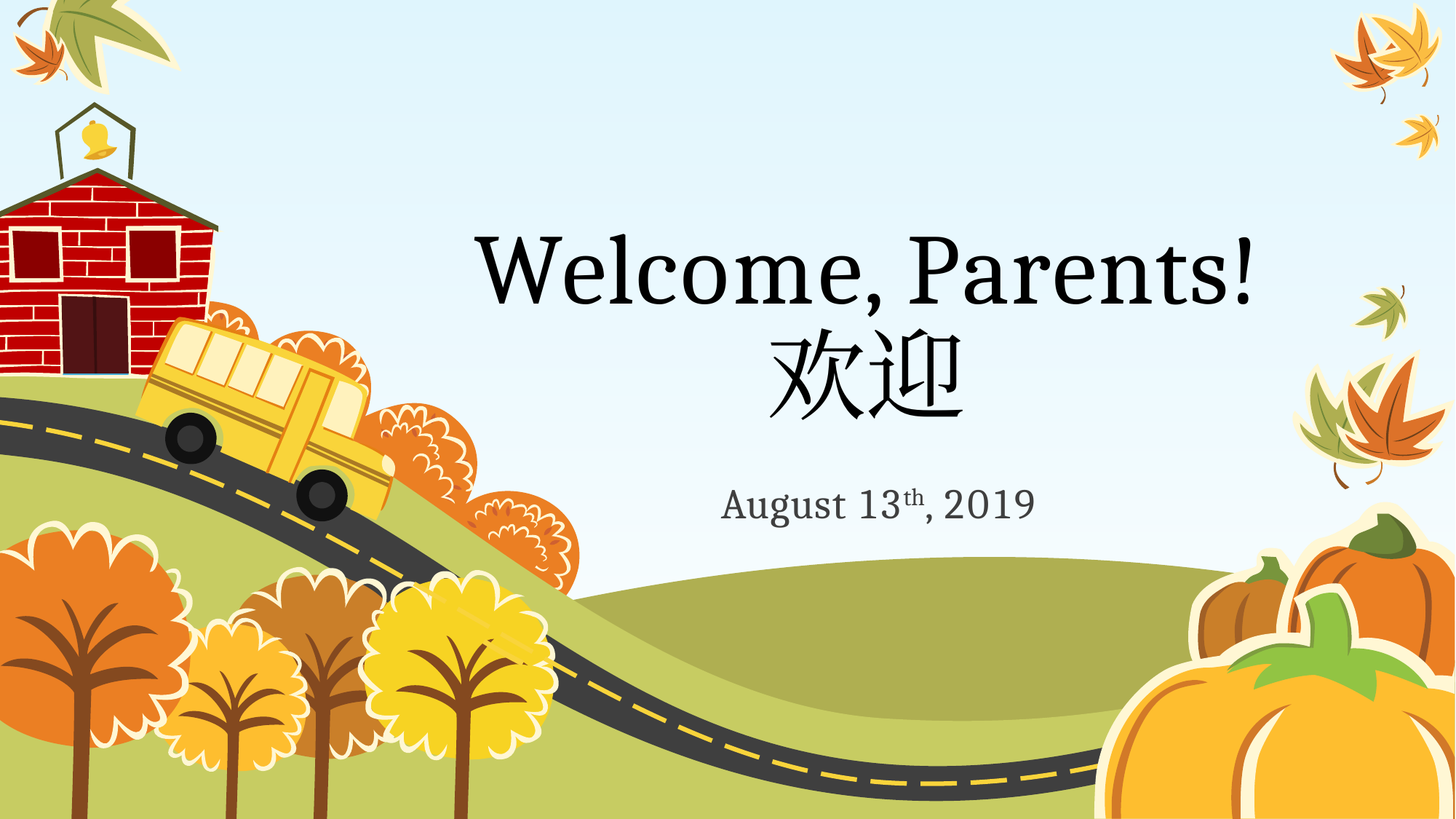

# Welcome, Parents! 欢迎

August 13th, 2019